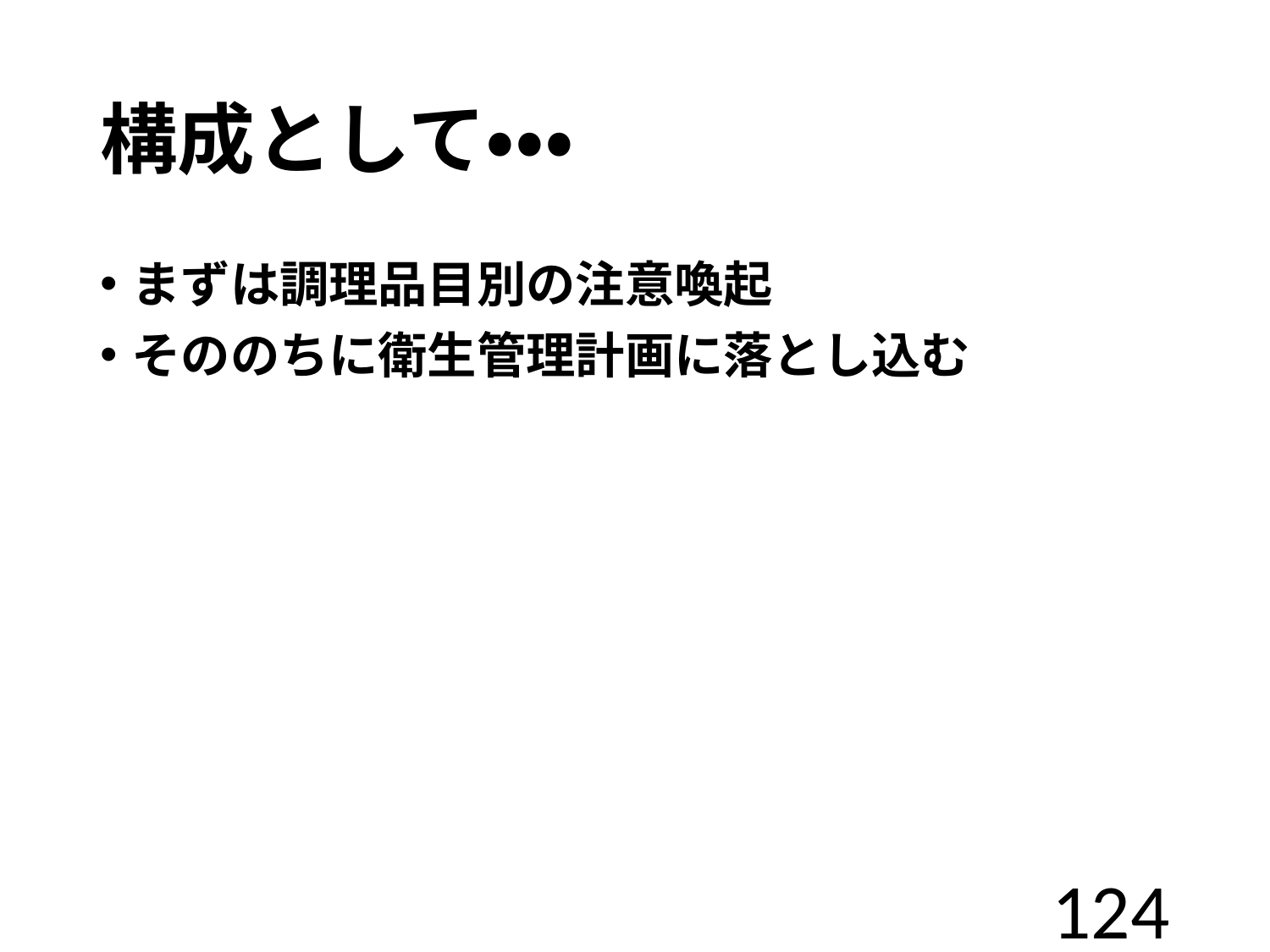

# 構成として・・・
まずは調理品目別の注意喚起
そののちに衛生管理計画に落とし込む
124